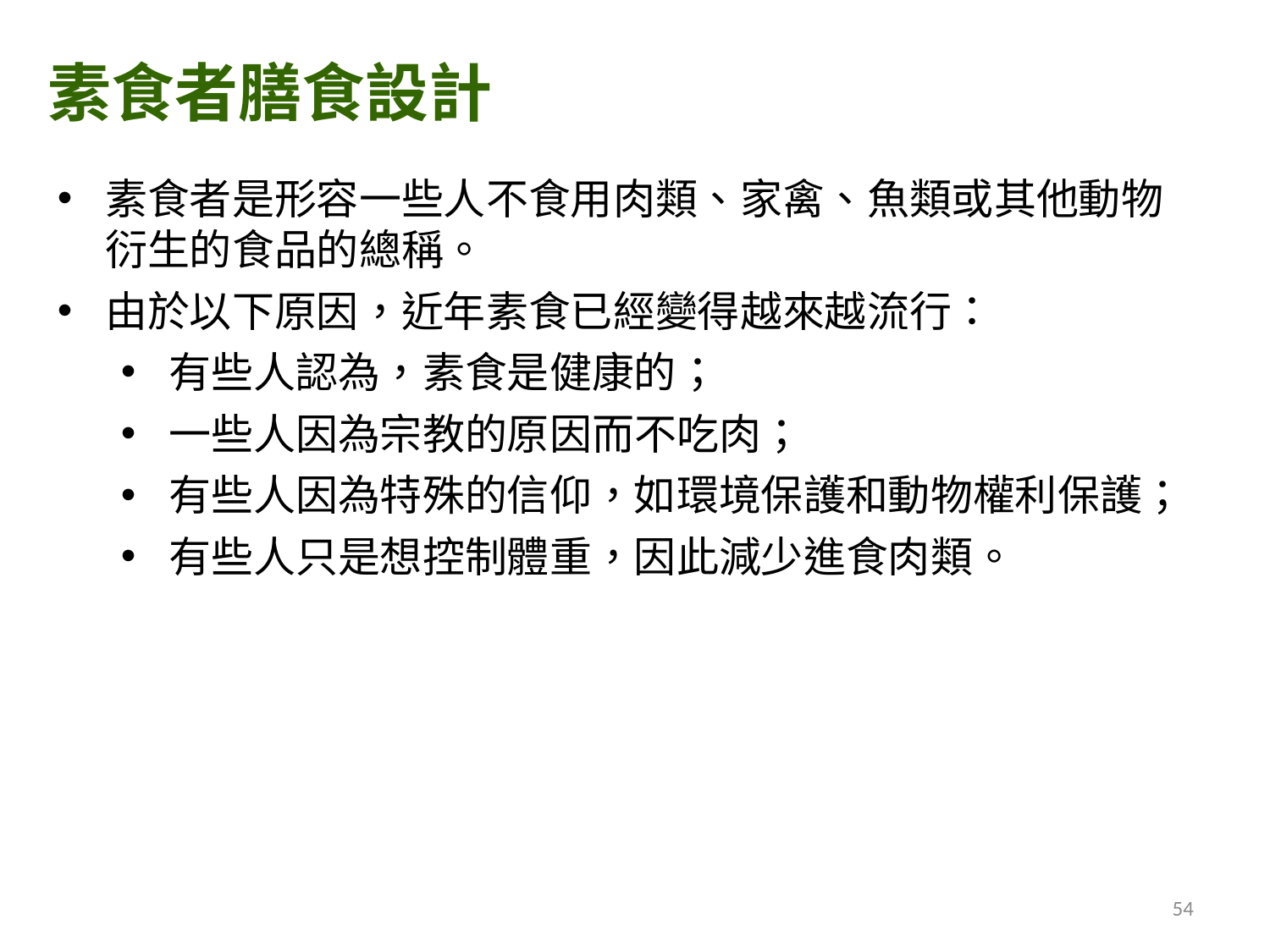

素食者膳食設計
素食者是形容一些人不食用肉類、家禽、魚類或其他動物衍生的食品的總稱。
由於以下原因，近年素食已經變得越來越流行：
有些人認為，素食是健康的；
一些人因為宗教的原因而不吃肉；
有些人因為特殊的信仰，如環境保護和動物權利保護；
有些人只是想控制體重，因此減少進食肉類。
54